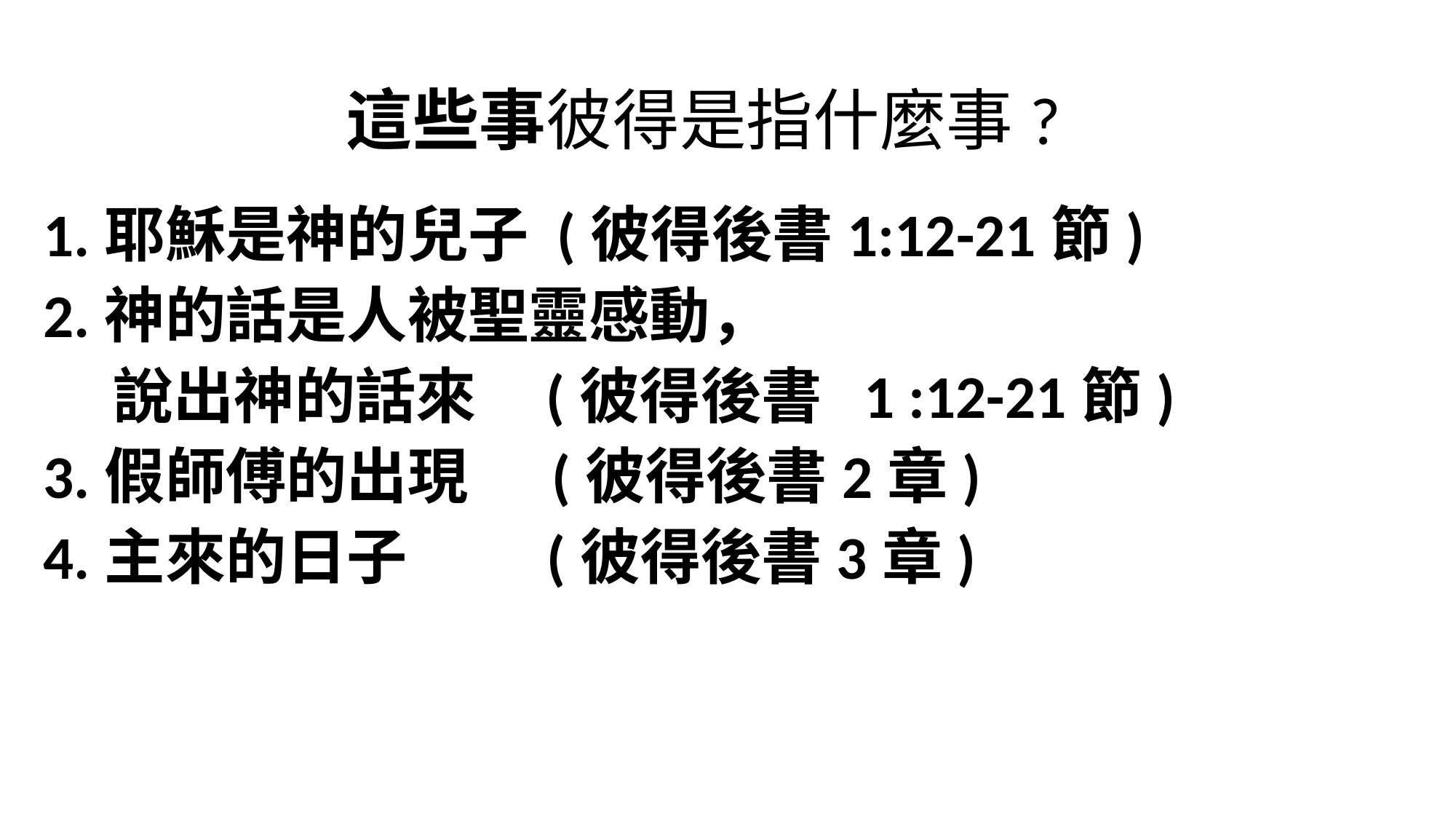

# 這些事彼得是指什麼事?
1.耶穌是神的兒子 (彼得後書1:12-21節)
2.神的話是人被聖靈感動，
    說出神的話來    (彼得後書  1 :12-21節)
3.假師傅的出現     (彼得後書2章)
4.主來的日子         (彼得後書3章)